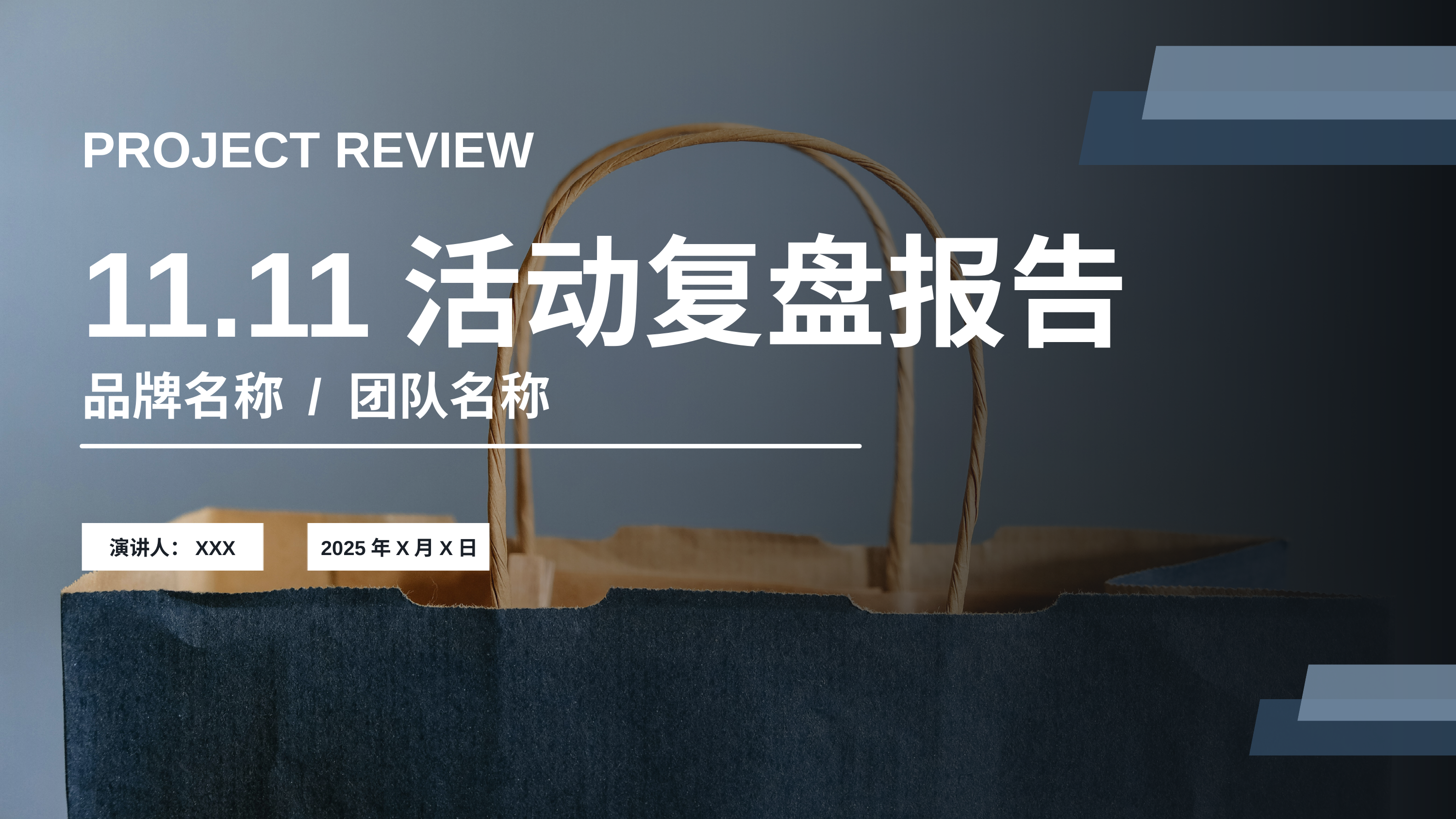

PROJECT REVIEW
11.11活动复盘报告
品牌名称 / 团队名称

演讲人：XXX
2025年X月X日